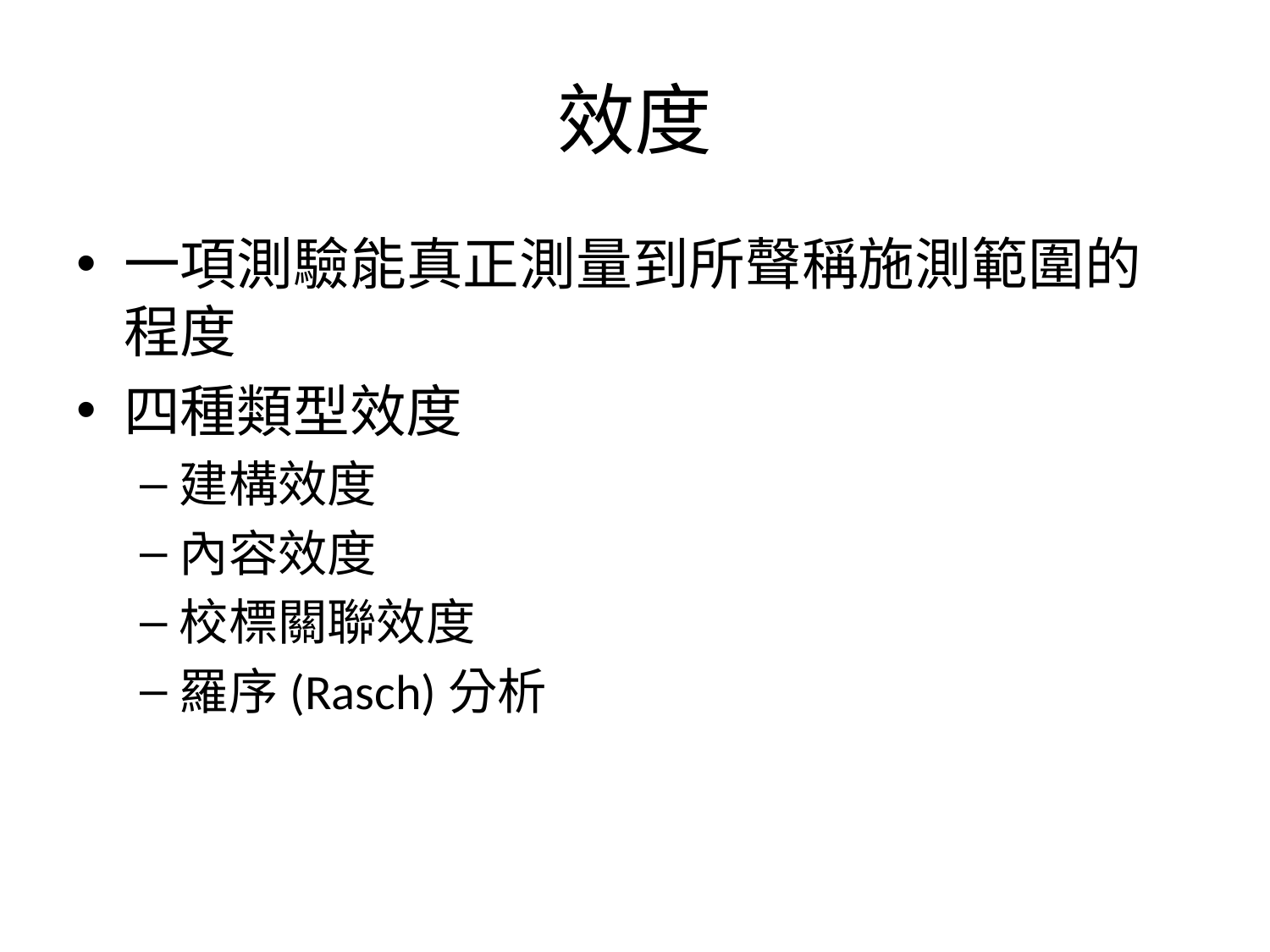

# 效度
一項測驗能真正測量到所聲稱施測範圍的程度
四種類型效度
建構效度
內容效度
校標關聯效度
羅序(Rasch)分析